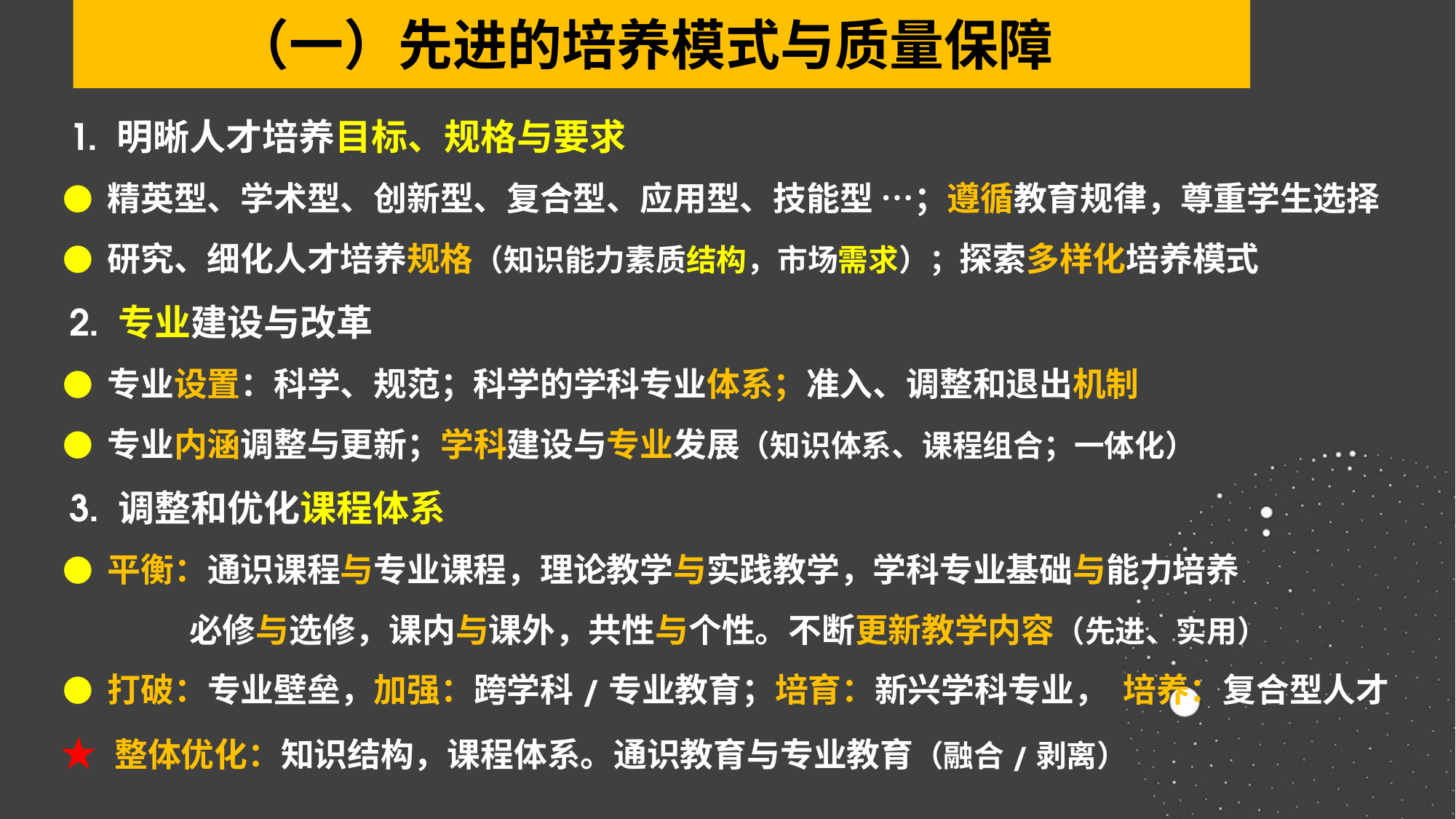

（一）先进的培养模式与质量保障
    1. 明晰人才培养目标、规格与要求
     ● 精英型、学术型、创新型、复合型、应用型、技能型 …；遵循教育规律，尊重学生选择
     ● 研究、细化人才培养规格（知识能力素质结构，市场需求）；探索多样化培养模式
    2. 专业建设与改革
     ● 专业设置：科学、规范；科学的学科专业体系；准入、调整和退出机制
     ● 专业内涵调整与更新；学科建设与专业发展（知识体系、课程组合；一体化）
    3. 调整和优化课程体系
     ● 平衡：通识课程与专业课程，理论教学与实践教学，学科专业基础与能力培养
                    必修与选修，课内与课外，共性与个性。不断更新教学内容（先进、实用）
     ● 打破：专业壁垒，加强：跨学科/专业教育；培育：新兴学科专业，  培养：复合型人才
    ★ 整体优化：知识结构，课程体系。通识教育与专业教育（融合/剥离）